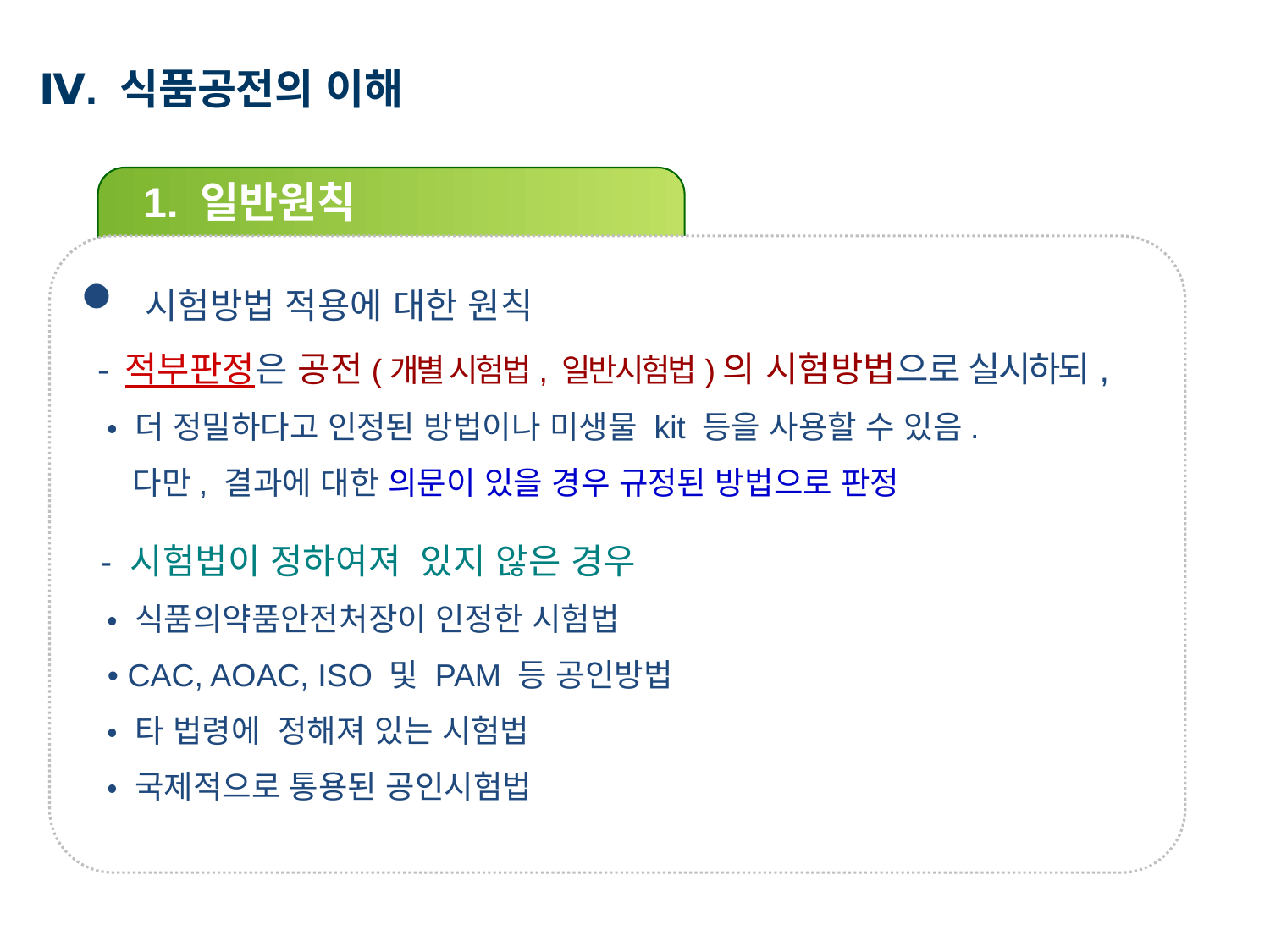

Ⅳ. 식품공전의 이해
1. 일반원칙
 시험방법 적용에 대한 원칙
  - 적부판정은 공전(개별 시험법, 일반시험법)의 시험방법으로 실시하되,
   • 더 정밀하다고 인정된 방법이나 미생물 kit 등을 사용할 수 있음.
     다만, 결과에 대한 의문이 있을 경우 규정된 방법으로 판정

  - 시험법이 정하여져  있지 않은 경우
   • 식품의약품안전처장이 인정한 시험법
   • CAC, AOAC, ISO 및 PAM 등 공인방법
   • 타 법령에  정해져 있는 시험법
   • 국제적으로 통용된 공인시험법